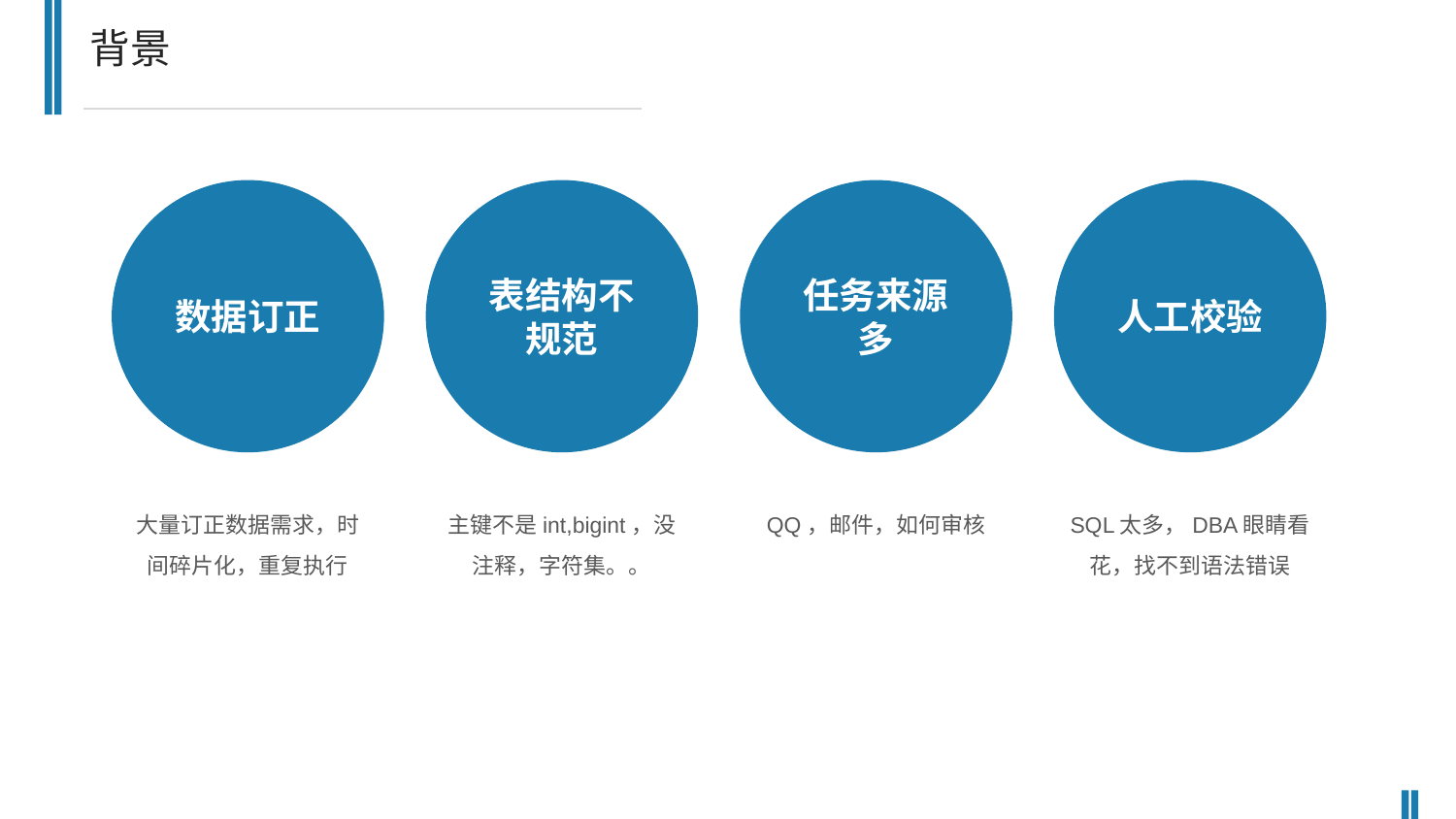

背景
数据订正
表结构不规范
任务来源多
人工校验
大量订正数据需求，时间碎片化，重复执行
主键不是int,bigint，没注释，字符集。。
QQ，邮件，如何审核
SQL太多，DBA眼睛看花，找不到语法错误